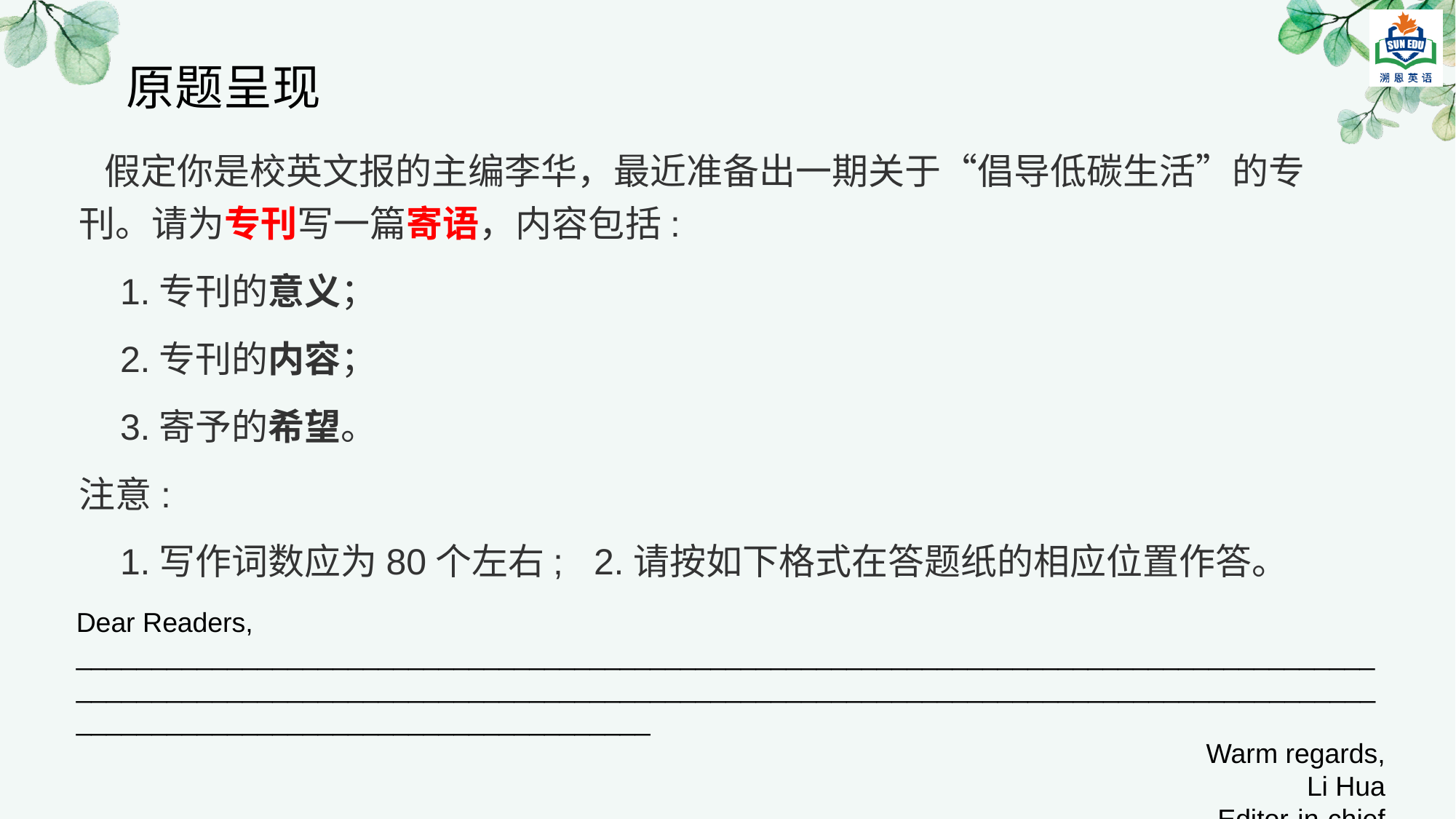

原题呈现
  假定你是校英文报的主编李华，最近准备出一期关于“倡导低碳生活”的专刊。请为专刊写一篇寄语，内容包括:
    1.专刊的意义；
    2.专刊的内容；
    3.寄予的希望。
注意:
    1.写作词数应为80个左右;   2.请按如下格式在答题纸的相应位置作答。

Dear Readers,
__________________________________________________________________________________________________________________________________________________________________________________________________________________
Warm regards,
Li Hua
Editor-in-chief